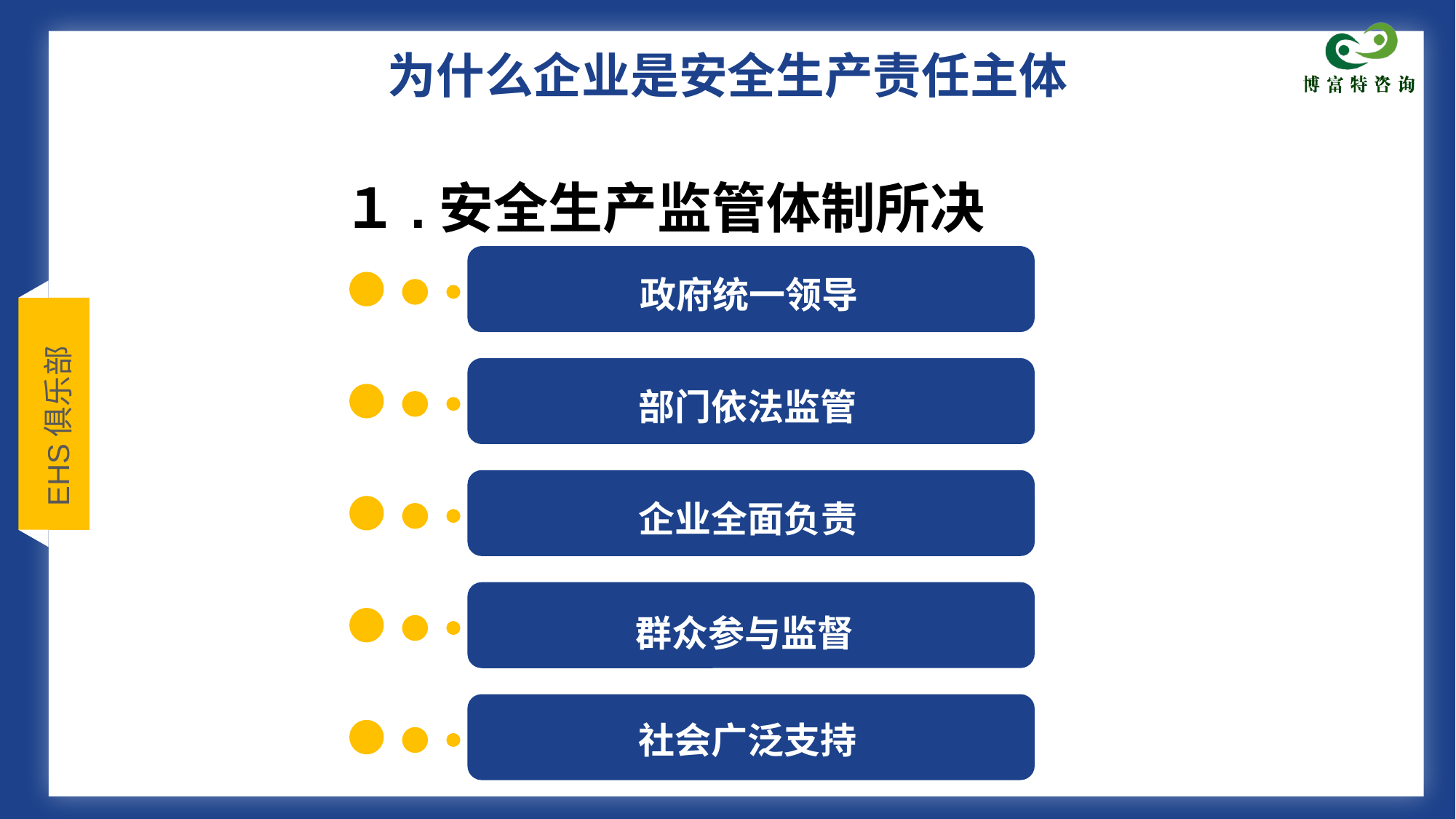

# 为什么企业是安全生产责任主体
１.安全生产监管体制所决

政府统一领导

部门依法监管

企业全面负责

群众参与监督

社会广泛支持